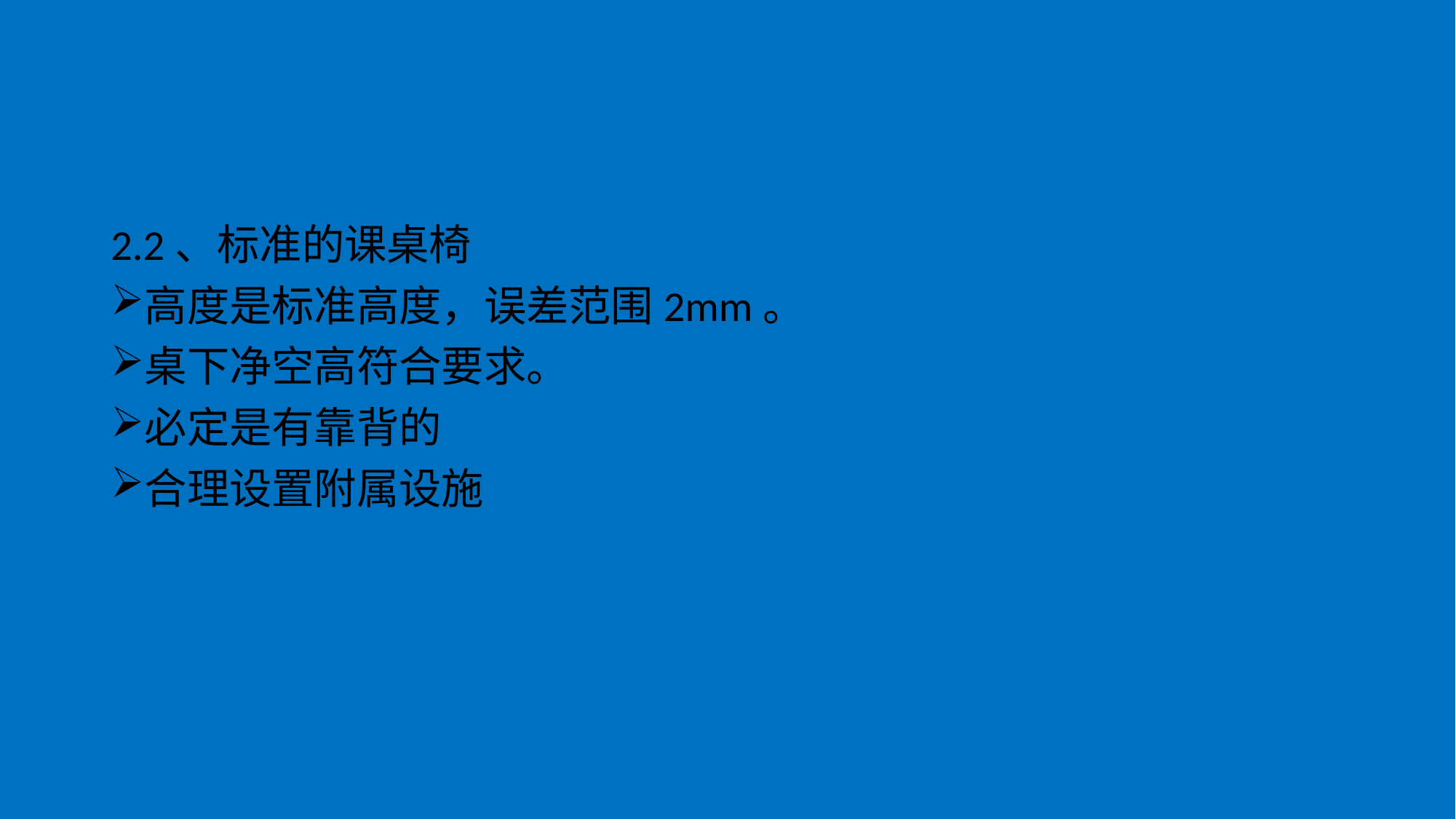

#
2.2、标准的课桌椅
高度是标准高度，误差范围2mm。
桌下净空高符合要求。
必定是有靠背的
合理设置附属设施